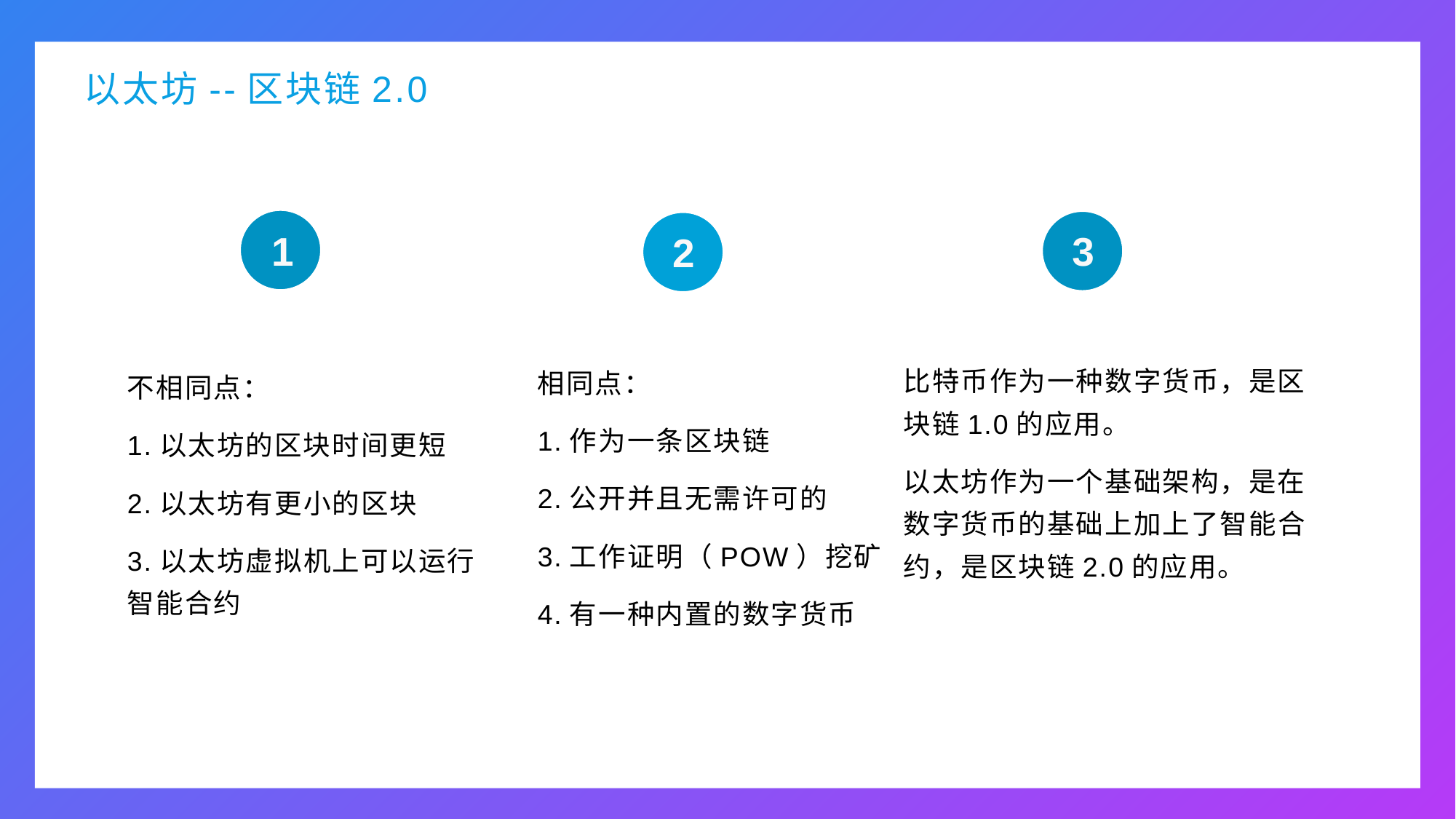

以太坊--区块链2.0

1

3

2
比特币作为一种数字货币，是区块链1.0的应用。
以太坊作为一个基础架构，是在数字货币的基础上加上了智能合约，是区块链2.0的应用。
不相同点：
1.以太坊的区块时间更短
2.以太坊有更小的区块
3.以太坊虚拟机上可以运行智能合约
相同点：
1.作为一条区块链
2.公开并且无需许可的
3.工作证明（POW）挖矿
4.有一种内置的数字货币